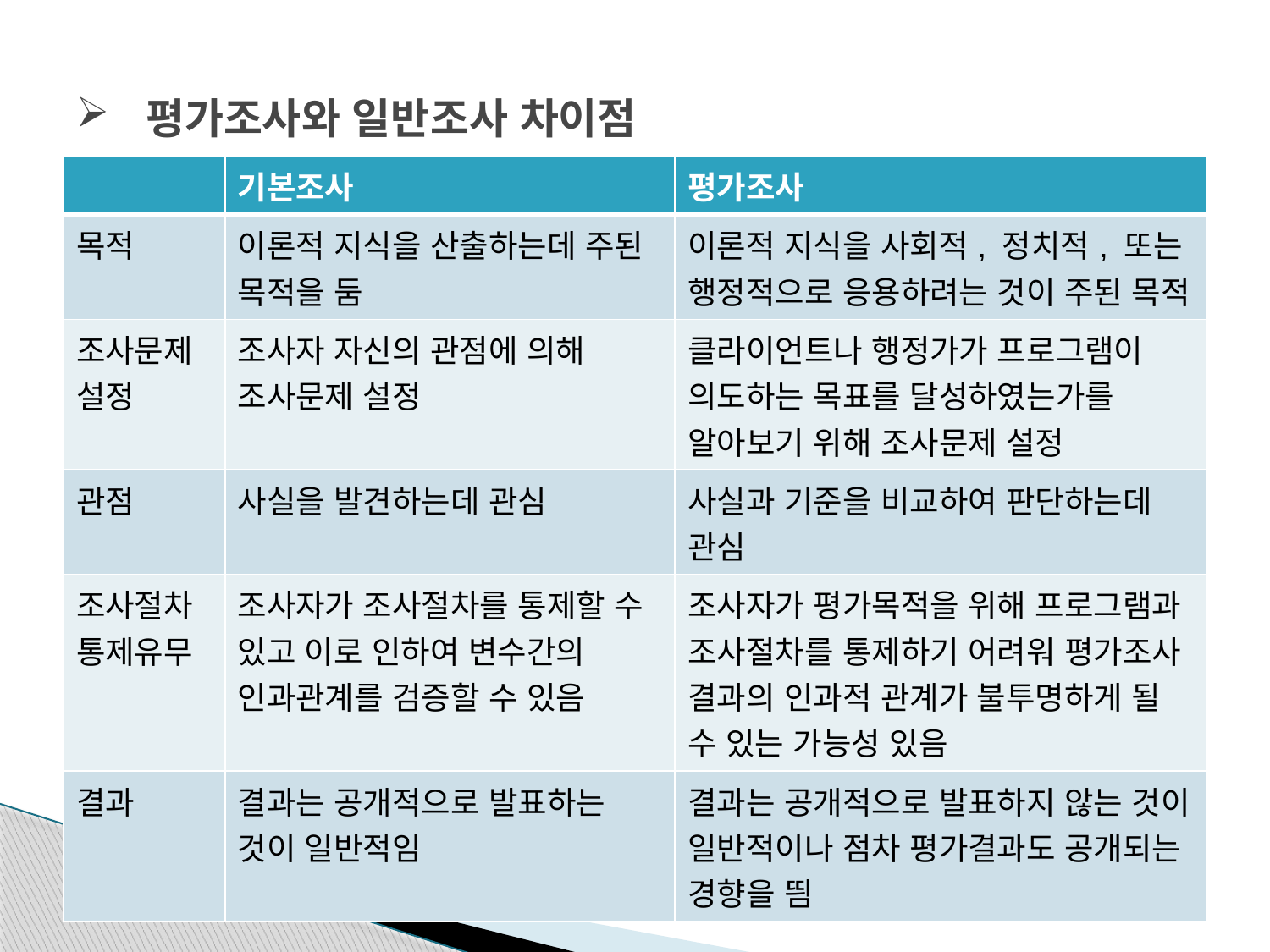

# 평가조사와 일반조사 차이점
|  | 기본조사 | 평가조사 |
| --- | --- | --- |
| 목적 | 이론적 지식을 산출하는데 주된 목적을 둠 | 이론적 지식을 사회적, 정치적, 또는 행정적으로 응용하려는 것이 주된 목적 |
| 조사문제 설정 | 조사자 자신의 관점에 의해 조사문제 설정 | 클라이언트나 행정가가 프로그램이 의도하는 목표를 달성하였는가를 알아보기 위해 조사문제 설정 |
| 관점 | 사실을 발견하는데 관심 | 사실과 기준을 비교하여 판단하는데 관심 |
| 조사절차 통제유무 | 조사자가 조사절차를 통제할 수 있고 이로 인하여 변수간의 인과관계를 검증할 수 있음 | 조사자가 평가목적을 위해 프로그램과 조사절차를 통제하기 어려워 평가조사 결과의 인과적 관계가 불투명하게 될 수 있는 가능성 있음 |
| 결과 | 결과는 공개적으로 발표하는 것이 일반적임 | 결과는 공개적으로 발표하지 않는 것이 일반적이나 점차 평가결과도 공개되는 경향을 띔 |